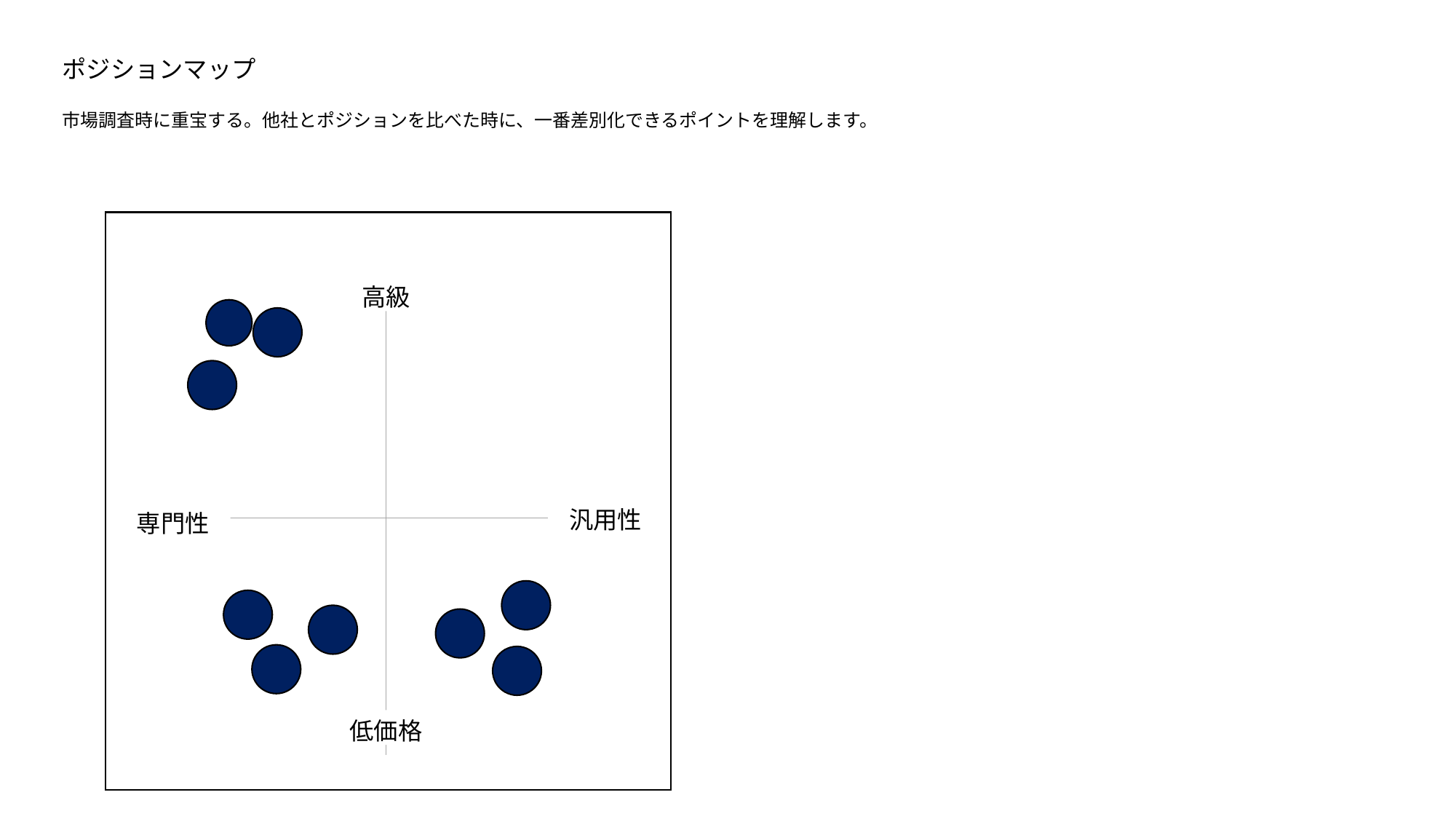

ポジションマップ
市場調査時に重宝する。他社とポジションを比べた時に、一番差別化できるポイントを理解します。

高級

汎用性
専門性

Ｄ社

低価格